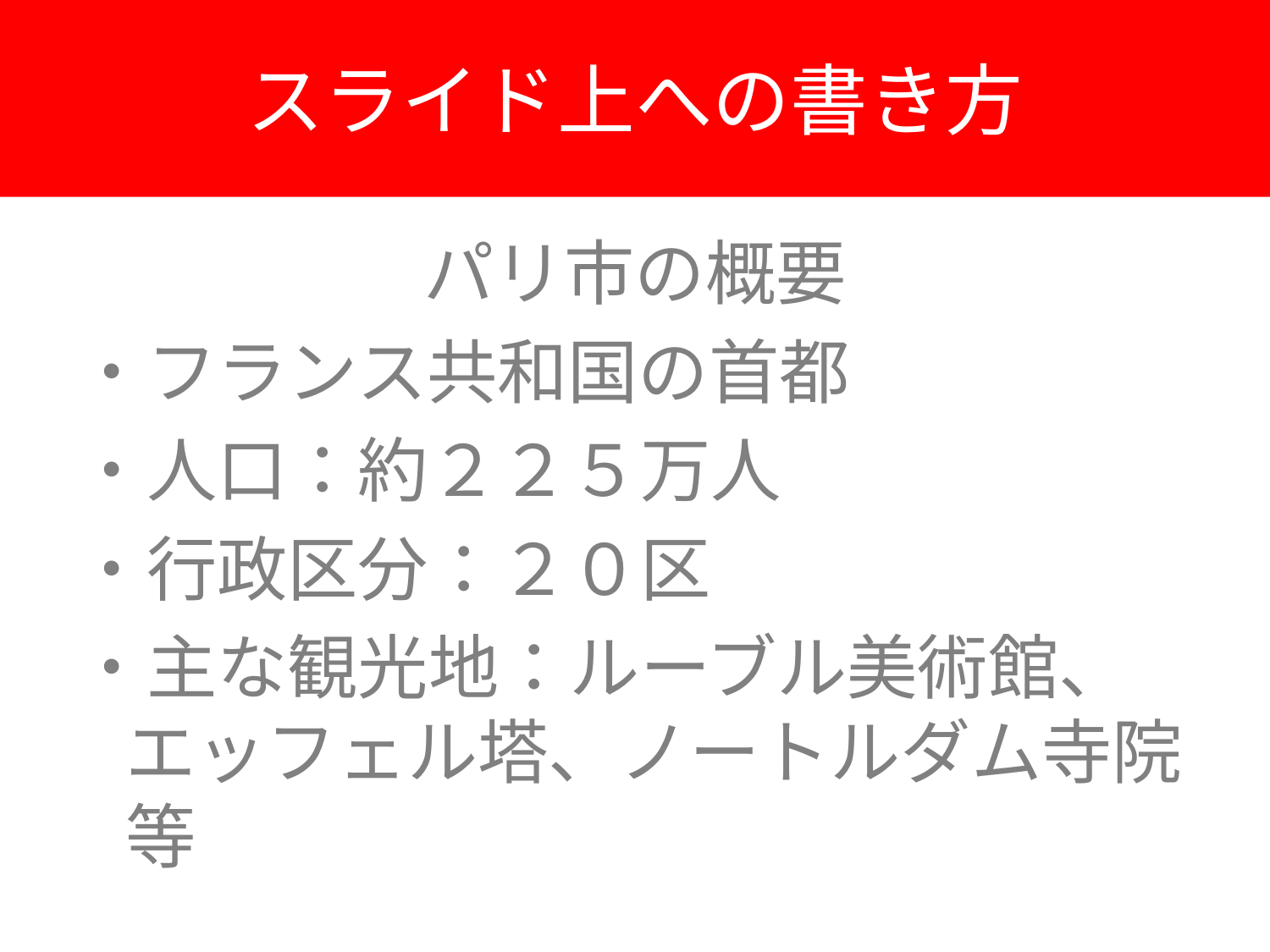

# スライド上への書き方
パリ市の概要
・フランス共和国の首都
・人口：約２２５万人
・行政区分：２０区
・主な観光地：ルーブル美術館、エッフェル塔、ノートルダム寺院等